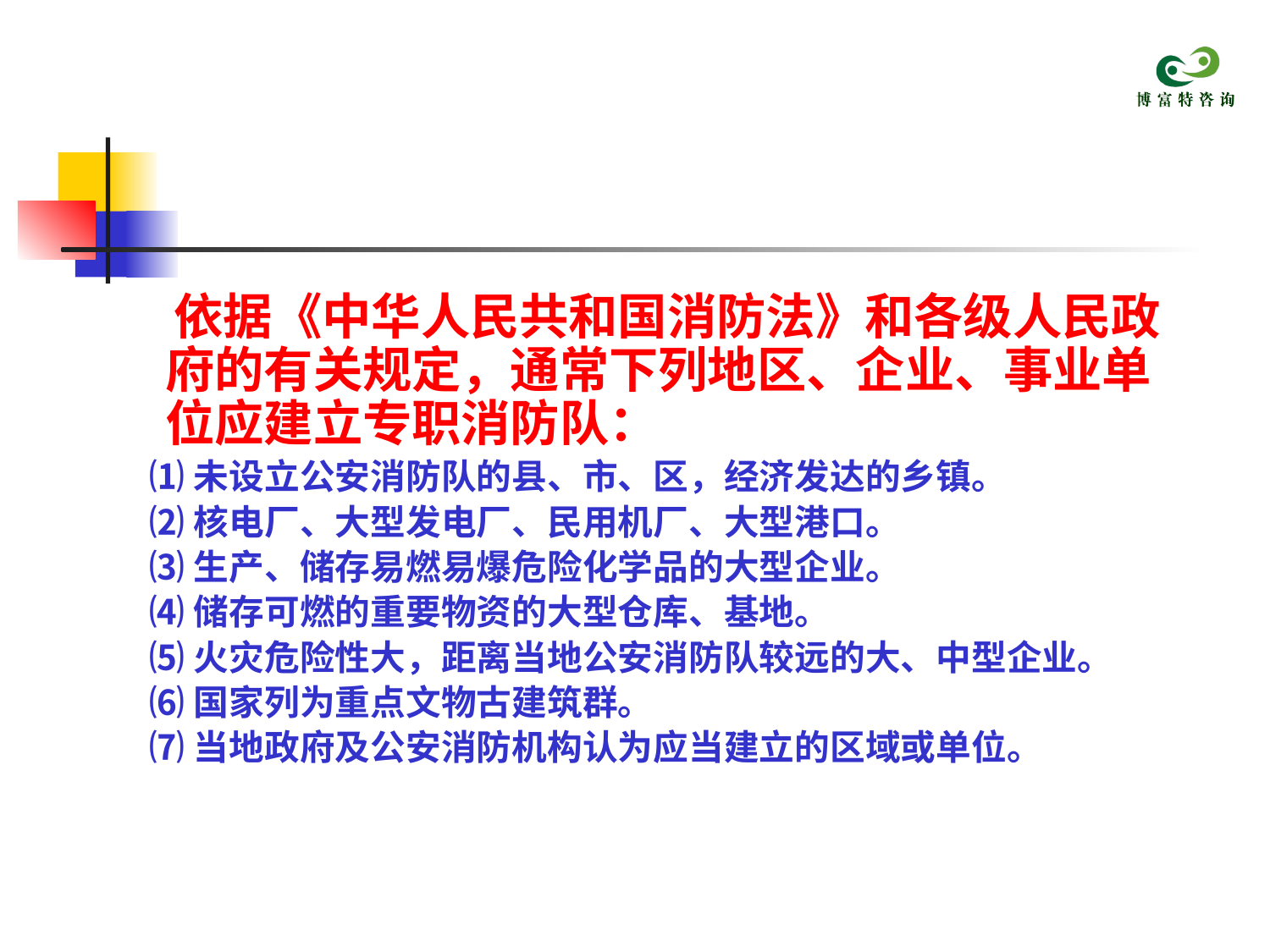

#
    依据《中华人民共和国消防法》和各级人民政府的有关规定，通常下列地区、企业、事业单位应建立专职消防队：
    ⑴未设立公安消防队的县、市、区，经济发达的乡镇。
    ⑵核电厂、大型发电厂、民用机厂、大型港口。
    ⑶生产、储存易燃易爆危险化学品的大型企业。
    ⑷储存可燃的重要物资的大型仓库、基地。
    ⑸火灾危险性大，距离当地公安消防队较远的大、中型企业。
    ⑹国家列为重点文物古建筑群。
    ⑺当地政府及公安消防机构认为应当建立的区域或单位。